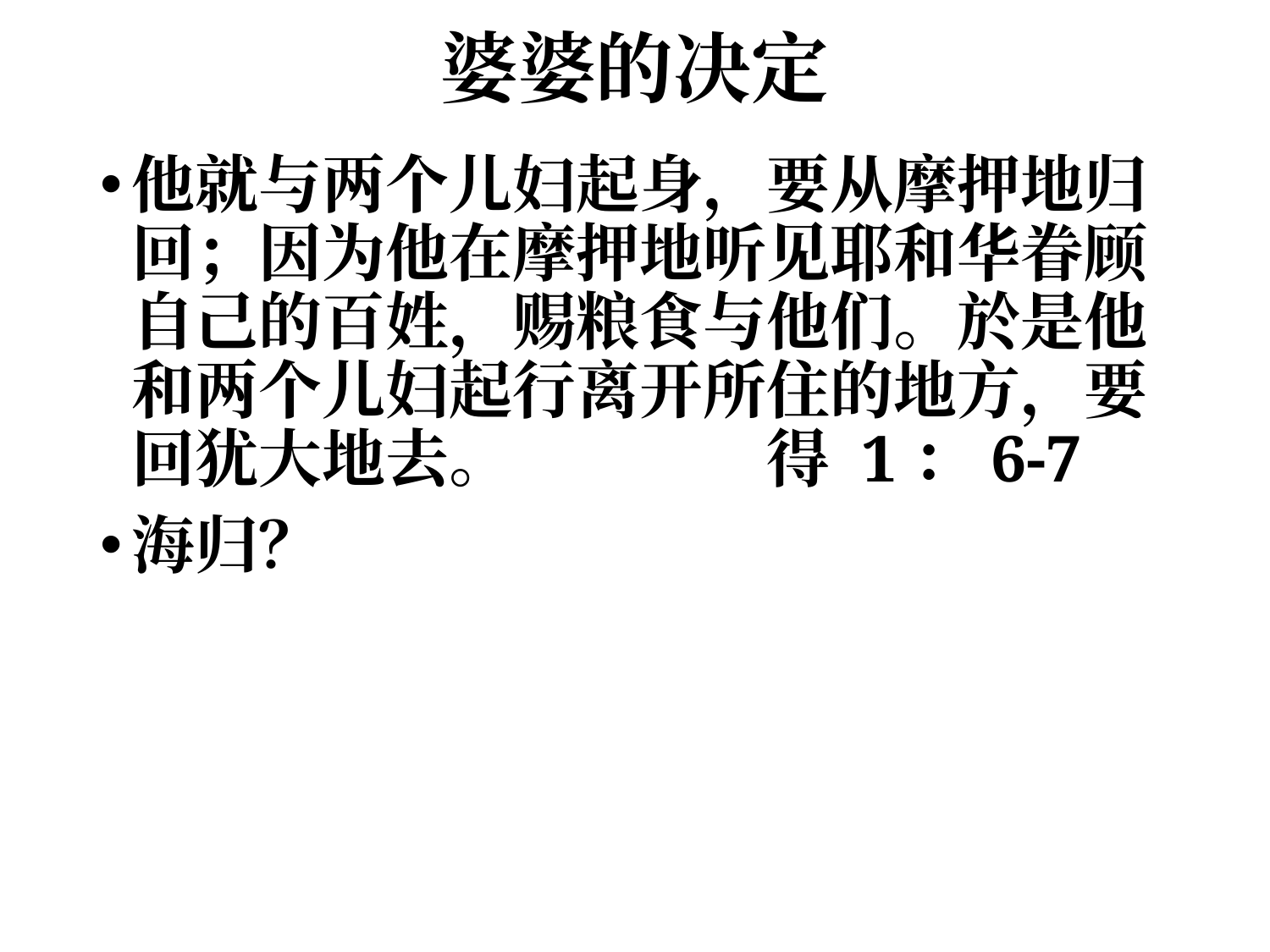

# 婆婆的决定
他就与两个儿妇起身，要从摩押地归回；因为他在摩押地听见耶和华眷顾自己的百姓，赐粮食与他们。於是他和两个儿妇起行离开所住的地方，要回犹大地去。		得 1：6-7
海归？